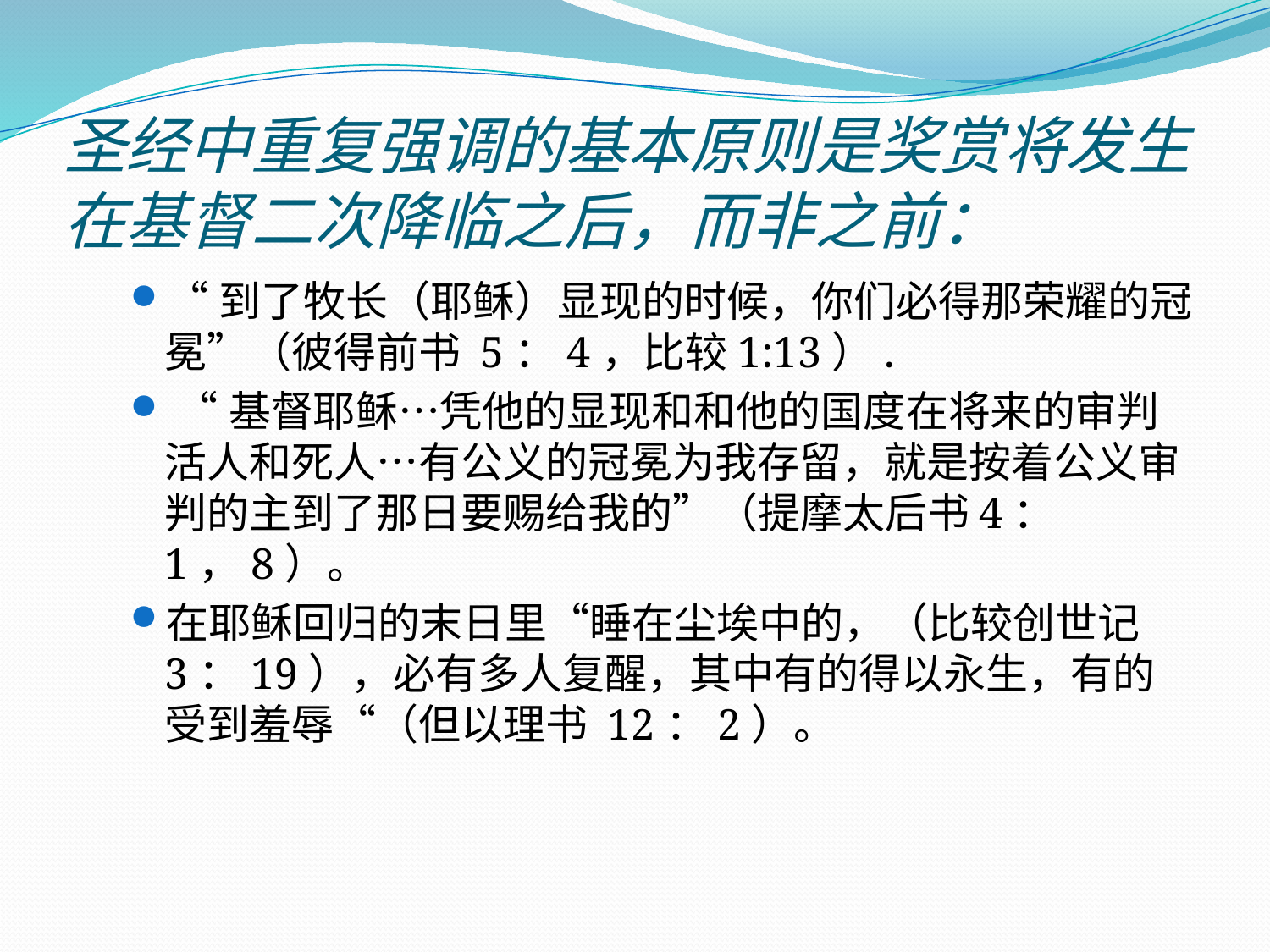

# 圣经中重复强调的基本原则是奖赏将发生在基督二次降临之后，而非之前：
“到了牧长（耶稣）显现的时候，你们必得那荣耀的冠冕”（彼得前书 5：4，比较1:13）.
 “基督耶稣…凭他的显现和和他的国度在将来的审判活人和死人…有公义的冠冕为我存留，就是按着公义审判的主到了那日要赐给我的”（提摩太后书4：1，8）。
在耶稣回归的末日里“睡在尘埃中的，（比较创世记3：19），必有多人复醒，其中有的得以永生，有的受到羞辱“（但以理书 12：2）。